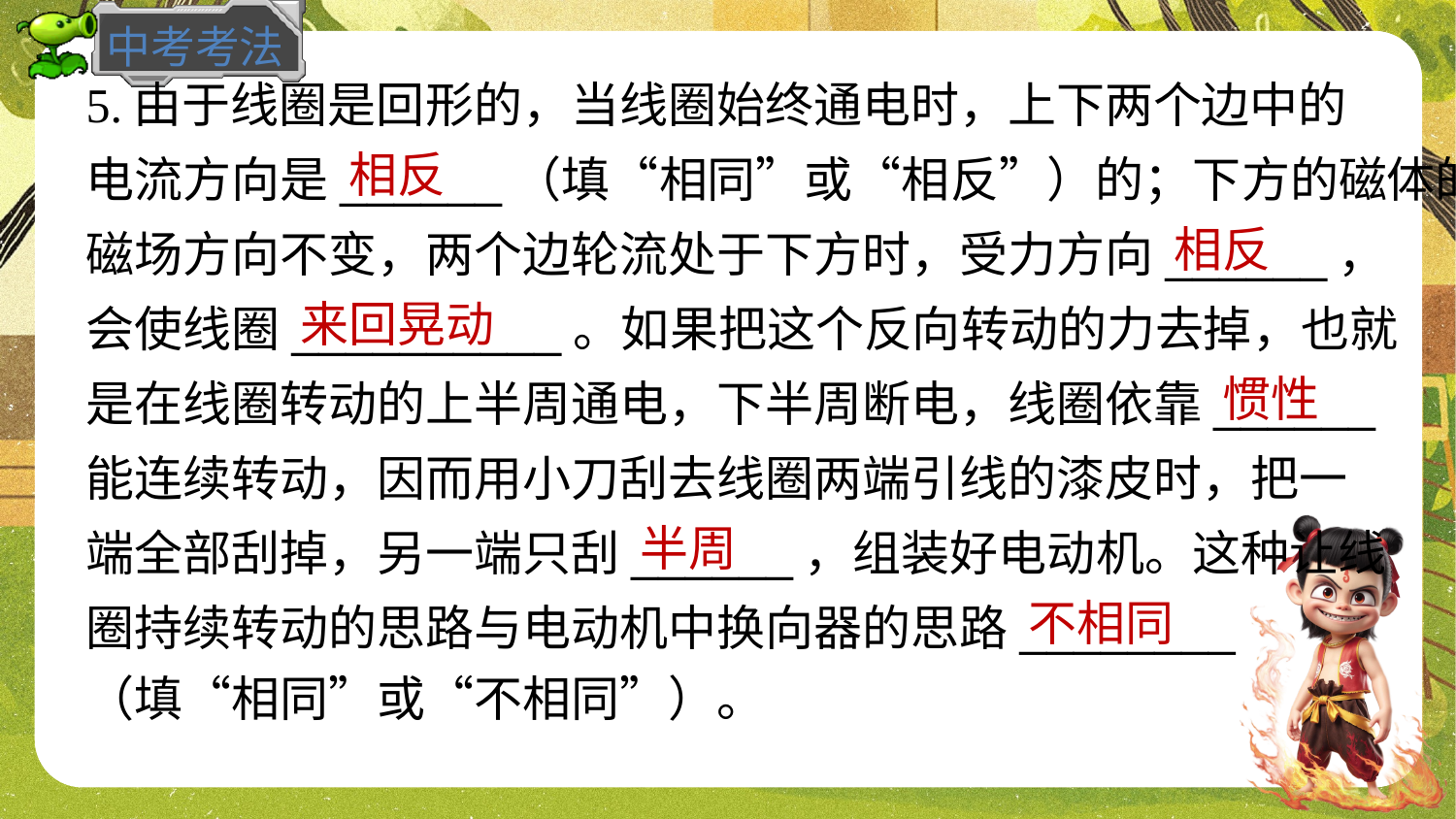

5.由于线圈是回形的，当线圈始终通电时，上下两个边中的
电流方向是______（填“相同”或“相反”）的；下方的磁体的
磁场方向不变，两个边轮流处于下方时，受力方向______，
会使线圈__________。如果把这个反向转动的力去掉，也就
是在线圈转动的上半周通电，下半周断电，线圈依靠______
能连续转动，因而用小刀刮去线圈两端引线的漆皮时，把一
端全部刮掉，另一端只刮______，组装好电动机。这种让线
圈持续转动的思路与电动机中换向器的思路________
（填“相同”或“不相同”）。
相反
相反
来回晃动
惯性
半周
不相同